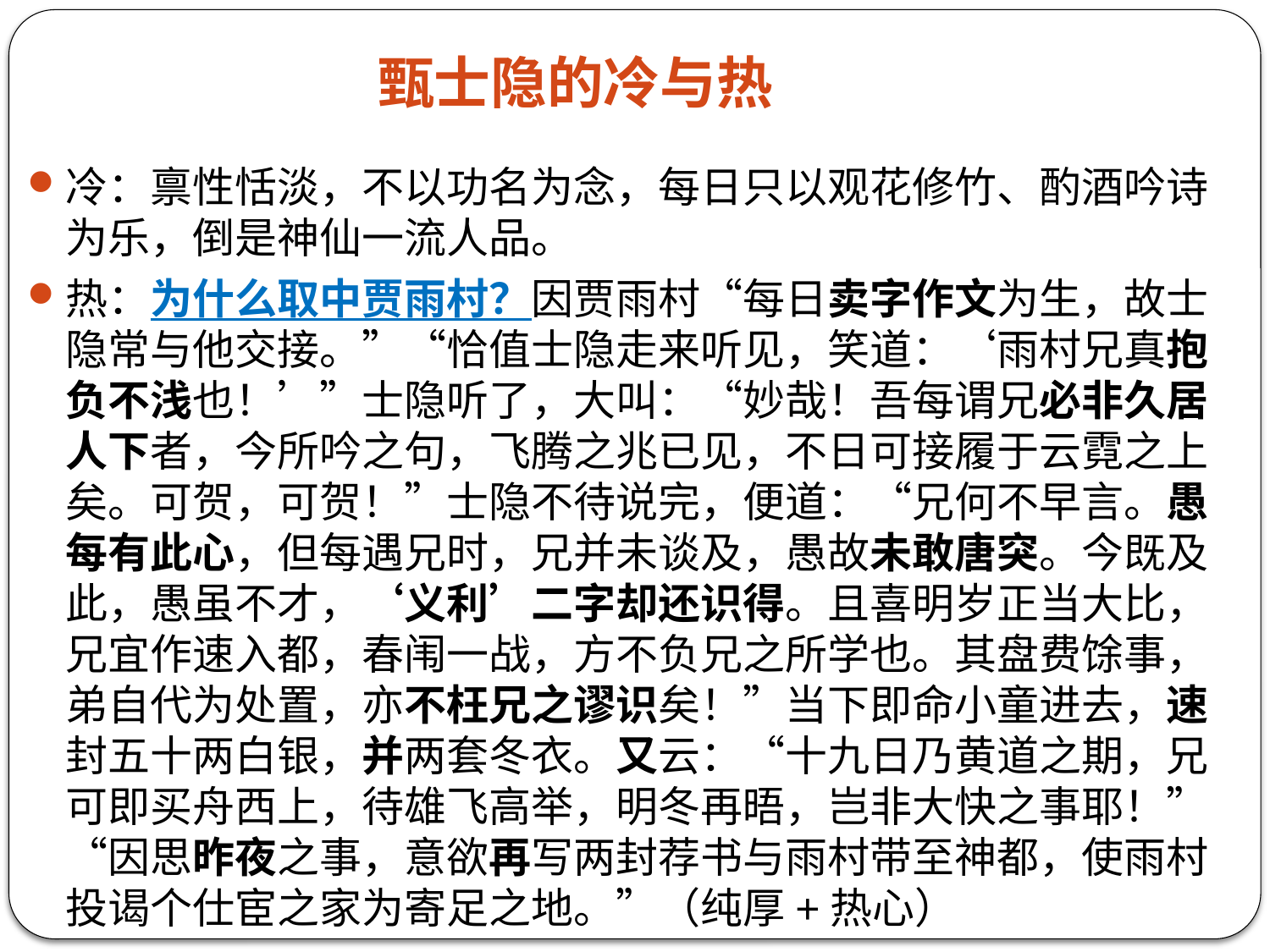

甄士隐的冷与热
冷：禀性恬淡，不以功名为念，每日只以观花修竹、酌酒吟诗为乐，倒是神仙一流人品。
热：为什么取中贾雨村？因贾雨村“每日卖字作文为生，故士隐常与他交接。”“恰值士隐走来听见，笑道：‘雨村兄真抱负不浅也！’”士隐听了，大叫：“妙哉！吾每谓兄必非久居人下者，今所吟之句，飞腾之兆已见，不日可接履于云霓之上矣。可贺，可贺！”士隐不待说完，便道：“兄何不早言。愚每有此心，但每遇兄时，兄并未谈及，愚故未敢唐突。今既及此，愚虽不才，‘义利’二字却还识得。且喜明岁正当大比，兄宜作速入都，春闱一战，方不负兄之所学也。其盘费馀事，弟自代为处置，亦不枉兄之谬识矣！”当下即命小童进去，速封五十两白银，并两套冬衣。又云：“十九日乃黄道之期，兄可即买舟西上，待雄飞高举，明冬再晤，岂非大快之事耶！”“因思昨夜之事，意欲再写两封荐书与雨村带至神都，使雨村投谒个仕宦之家为寄足之地。”（纯厚+热心）